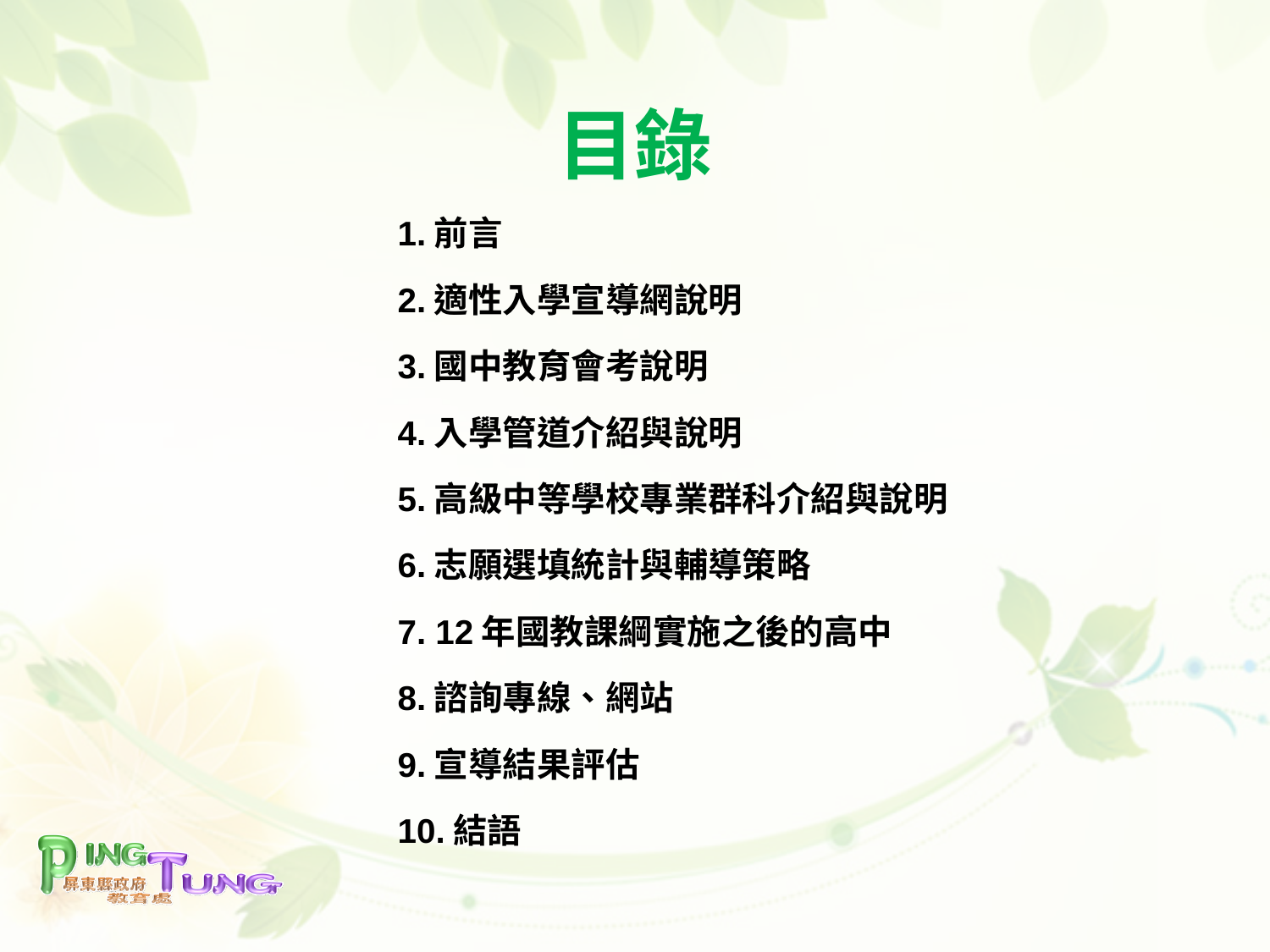

目錄
1.前言
2.適性入學宣導網說明
3.國中教育會考說明
4.入學管道介紹與說明
5.高級中等學校專業群科介紹與說明
6.志願選填統計與輔導策略
7. 12年國教課綱實施之後的高中
8.諮詢專線、網站
9.宣導結果評估
10.結語